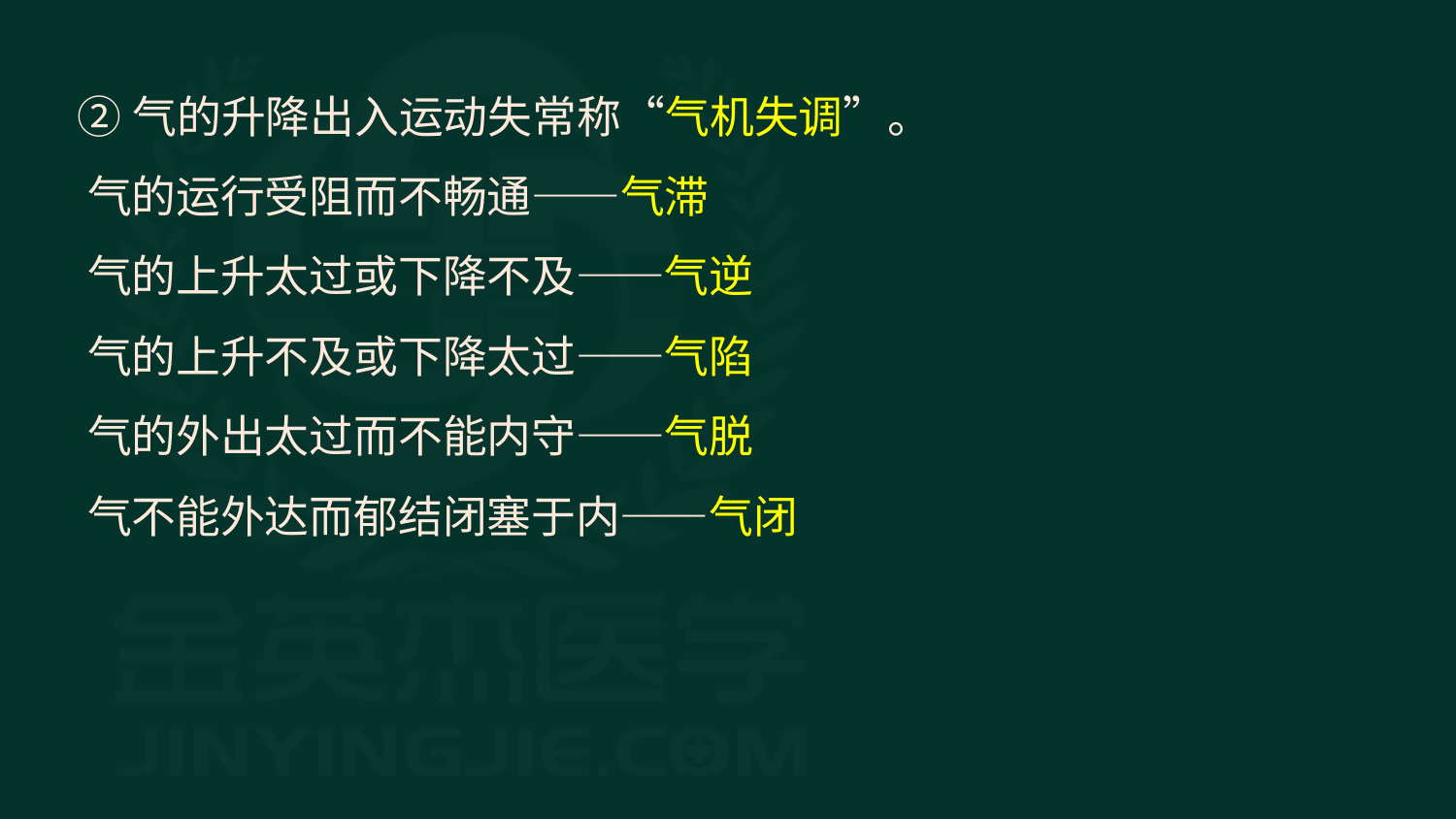

②气的升降出入运动失常称“气机失调”。
 气的运行受阻而不畅通——气滞
 气的上升太过或下降不及——气逆
 气的上升不及或下降太过——气陷
 气的外出太过而不能内守——气脱
 气不能外达而郁结闭塞于内——气闭